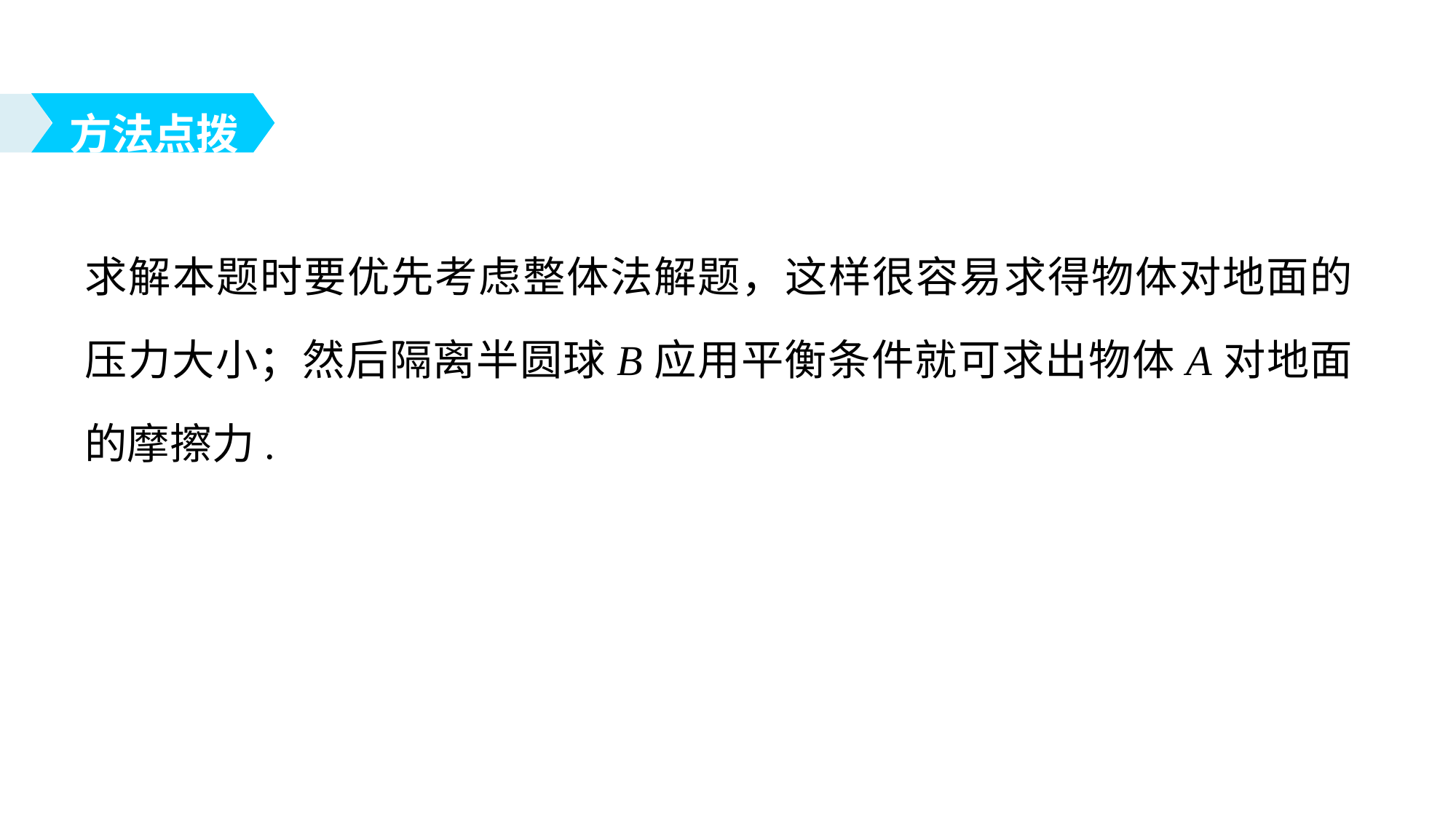

方法点拨

求解本题时要优先考虑整体法解题，这样很容易求得物体对地面的压力大小；然后隔离半圆球B应用平衡条件就可求出物体A对地面的摩擦力.